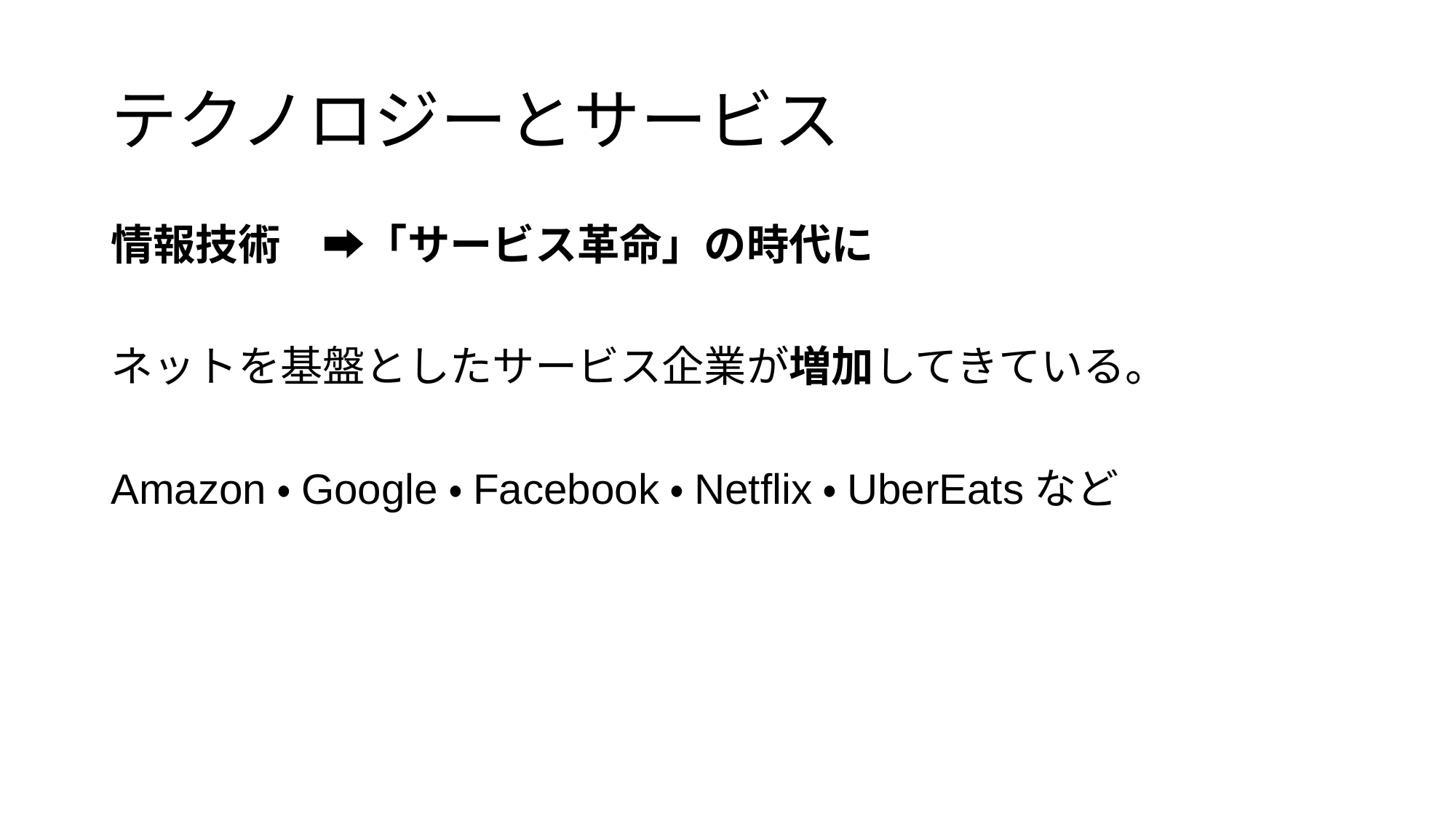

# テクノロジーとサービス
情報技術　➡「サービス革命」の時代に

ネットを基盤としたサービス企業が増加してきている。

Amazon・Google・Facebook・Netflix・UberEatsなど